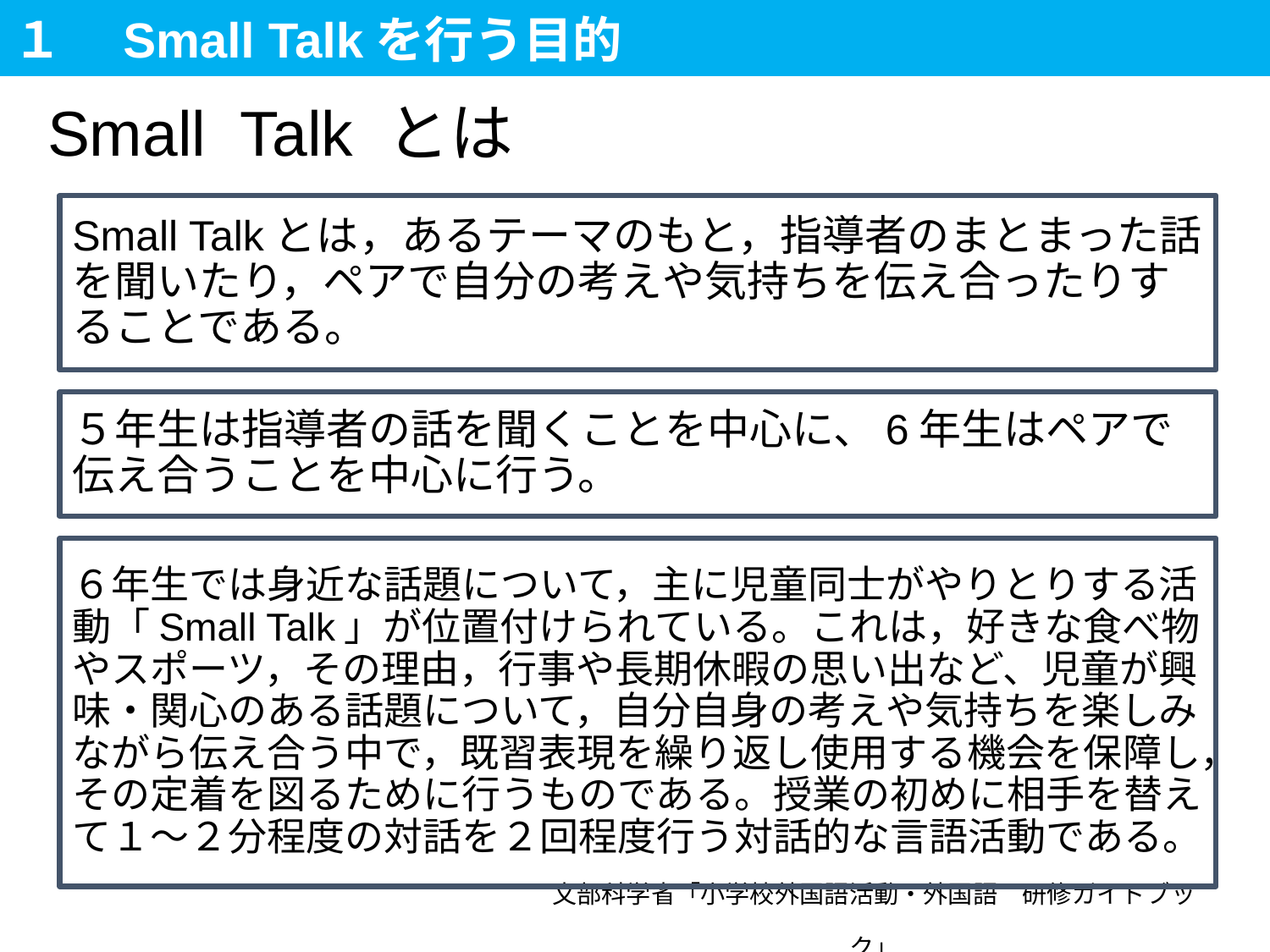

１　Small Talkを行う目的
Small  Talk とは
# Small Talkとは，あるテーマのもと，指導者のまとまった話を聞いたり，ペアで自分の考えや気持ちを伝え合ったりすることである。
５年生は指導者の話を聞くことを中心に、6年生はペアで伝え合うことを中心に行う。
６年生では身近な話題について，主に児童同士がやりとりする活動「Small Talk」が位置付けられている。これは，好きな食べ物やスポーツ，その理由，行事や長期休暇の思い出など、児童が興味・関心のある話題について，自分自身の考えや気持ちを楽しみながら伝え合う中で，既習表現を繰り返し使用する機会を保障し，その定着を図るために行うものである。授業の初めに相手を替えて１～２分程度の対話を２回程度行う対話的な言語活動である。
文部科学省「小学校外国語活動・外国語　研修ガイドブック」